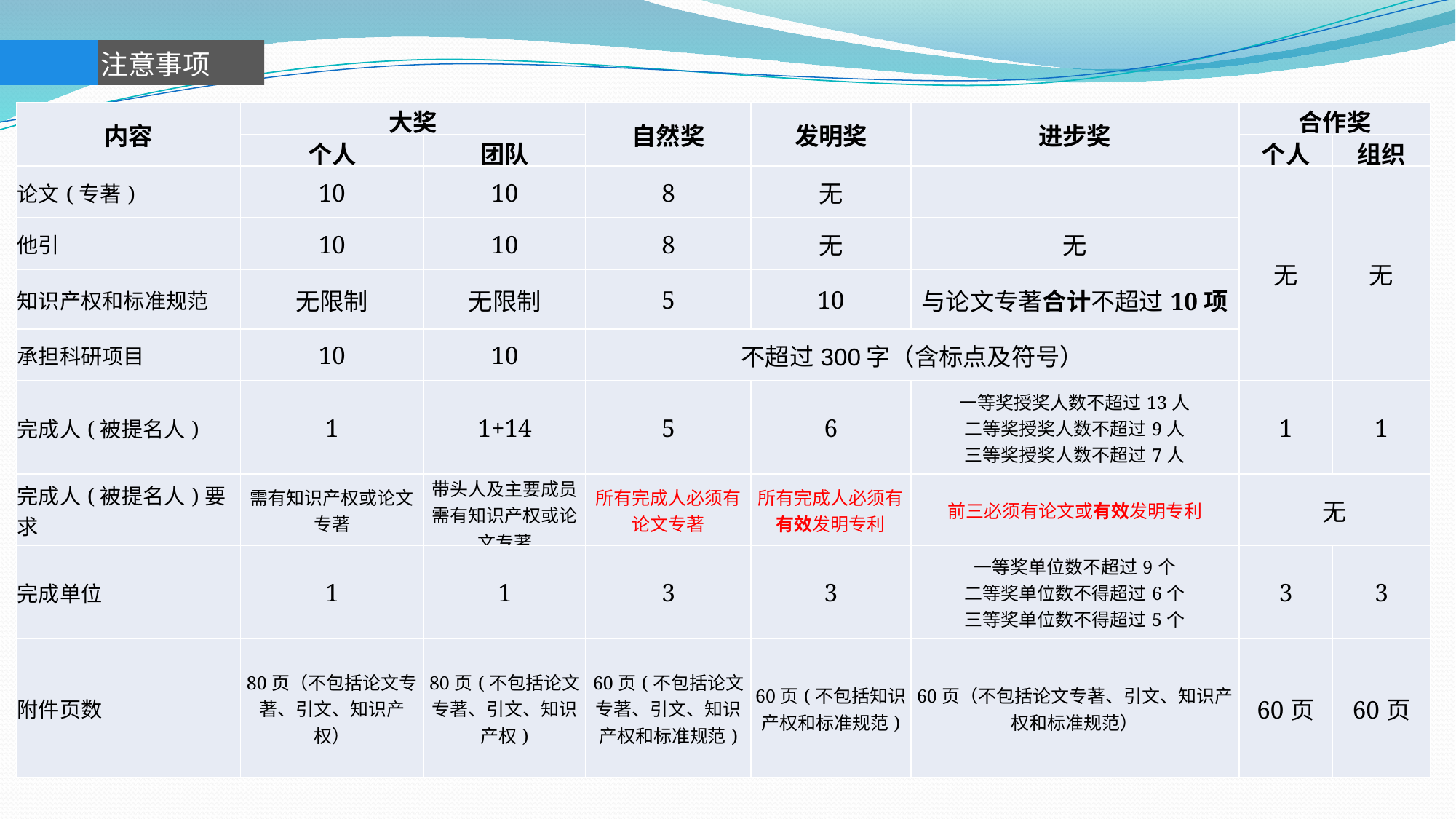

注意事项
| 内容 | 大奖 |  | 自然奖 | 发明奖 | 进步奖 | 合作奖 |  |
| --- | --- | --- | --- | --- | --- | --- | --- |
|  | 个人 | 团队 |  |  |  | 个人 | 组织 |
| 论文(专著) | 10 | 10 | 8 | 无 |  | 无 | 无 |
| 他引 | 10 | 10 | 8 | 无 | 无 |  |  |
| 知识产权和标准规范 | 无限制 | 无限制 | 5 | 10 | 与论文专著合计不超过10项 |  |  |
| 承担科研项目 | 10 | 10 | 不超过300字（含标点及符号） |  |  |  |  |
| 完成人(被提名人) | 1 | 1+14 | 5 | 6 | 一等奖授奖人数不超过13人 二等奖授奖人数不超过9人 三等奖授奖人数不超过7人 | 1 | 1 |
| 完成人(被提名人)要求 | 需有知识产权或论文专著 | 带头人及主要成员需有知识产权或论文专著 | 所有完成人必须有论文专著 | 所有完成人必须有有效发明专利 | 前三必须有论文或有效发明专利 | 无 |  |
| 完成单位 | 1 | 1 | 3 | 3 | 一等奖单位数不超过9个 二等奖单位数不得超过6个 三等奖单位数不得超过5个 | 3 | 3 |
| 附件页数 | 80页（不包括论文专著、引文、知识产权） | 80页(不包括论文专著、引文、知识产权) | 60页(不包括论文专著、引文、知识产权和标准规范) | 60页(不包括知识产权和标准规范) | 60页（不包括论文专著、引文、知识产权和标准规范） | 60页 | 60页 |